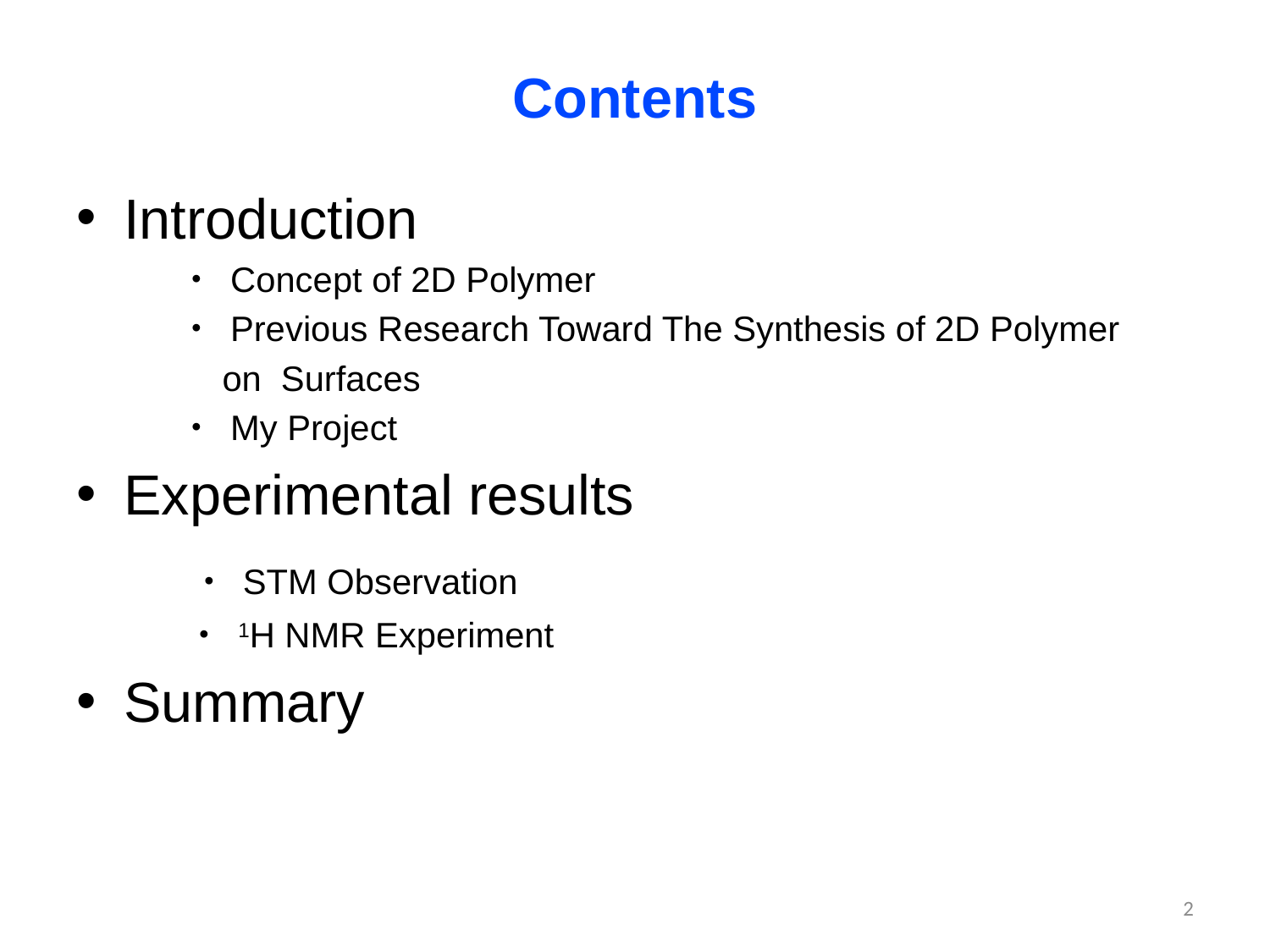

# Contents
Introduction
            ・ Concept of 2D Polymer
            ・ Previous Research Toward The Synthesis of 2D Polymer
               on  Surfaces
            ・ My Project
Experimental results
        ・ STM Observation
             ・ 1H NMR Experiment
Summary
2